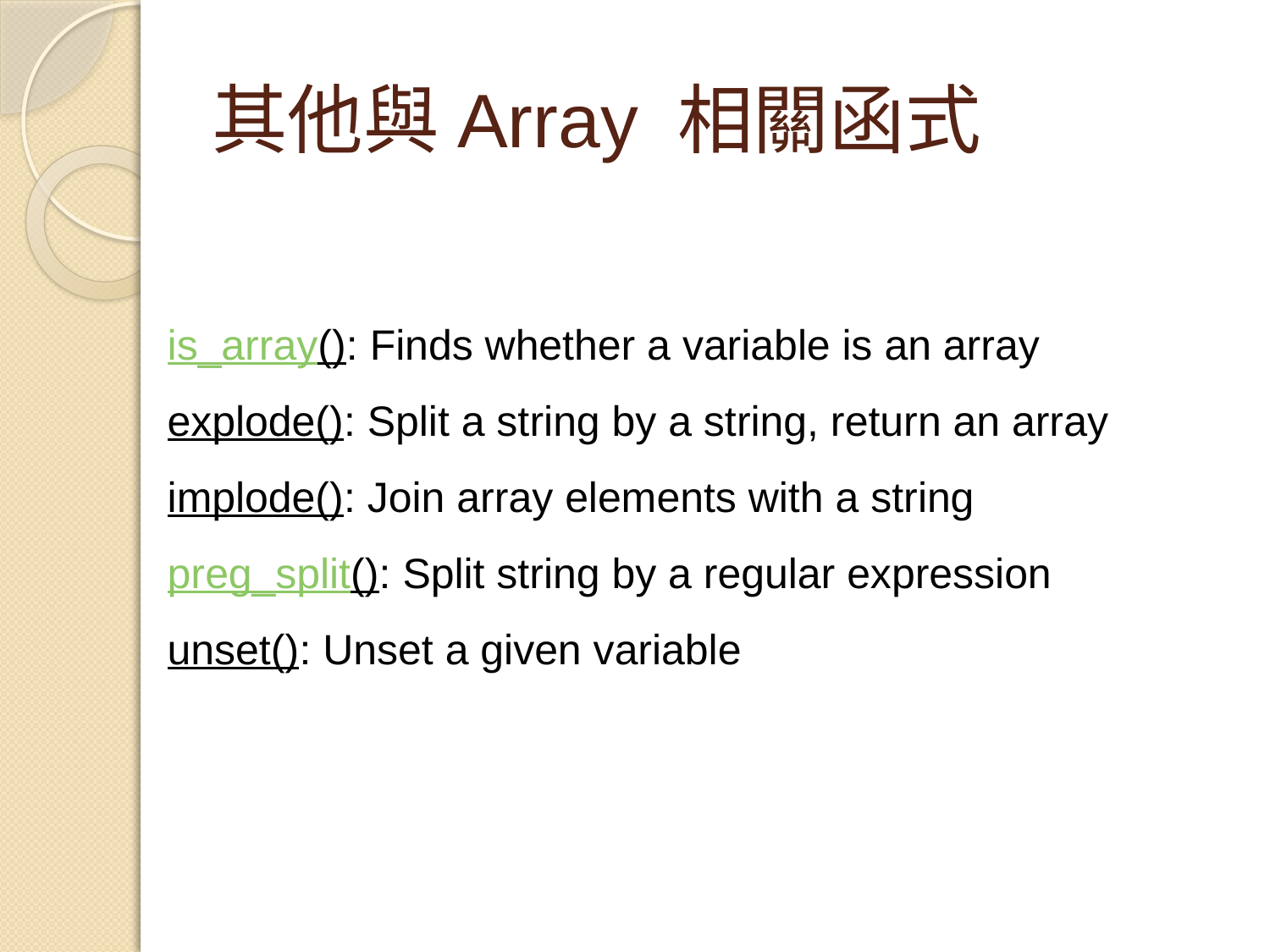

# 其他與Array 相關函式
is_array(): Finds whether a variable is an array
explode(): Split a string by a string, return an array
implode(): Join array elements with a string
preg_split(): Split string by a regular expression
unset(): Unset a given variable